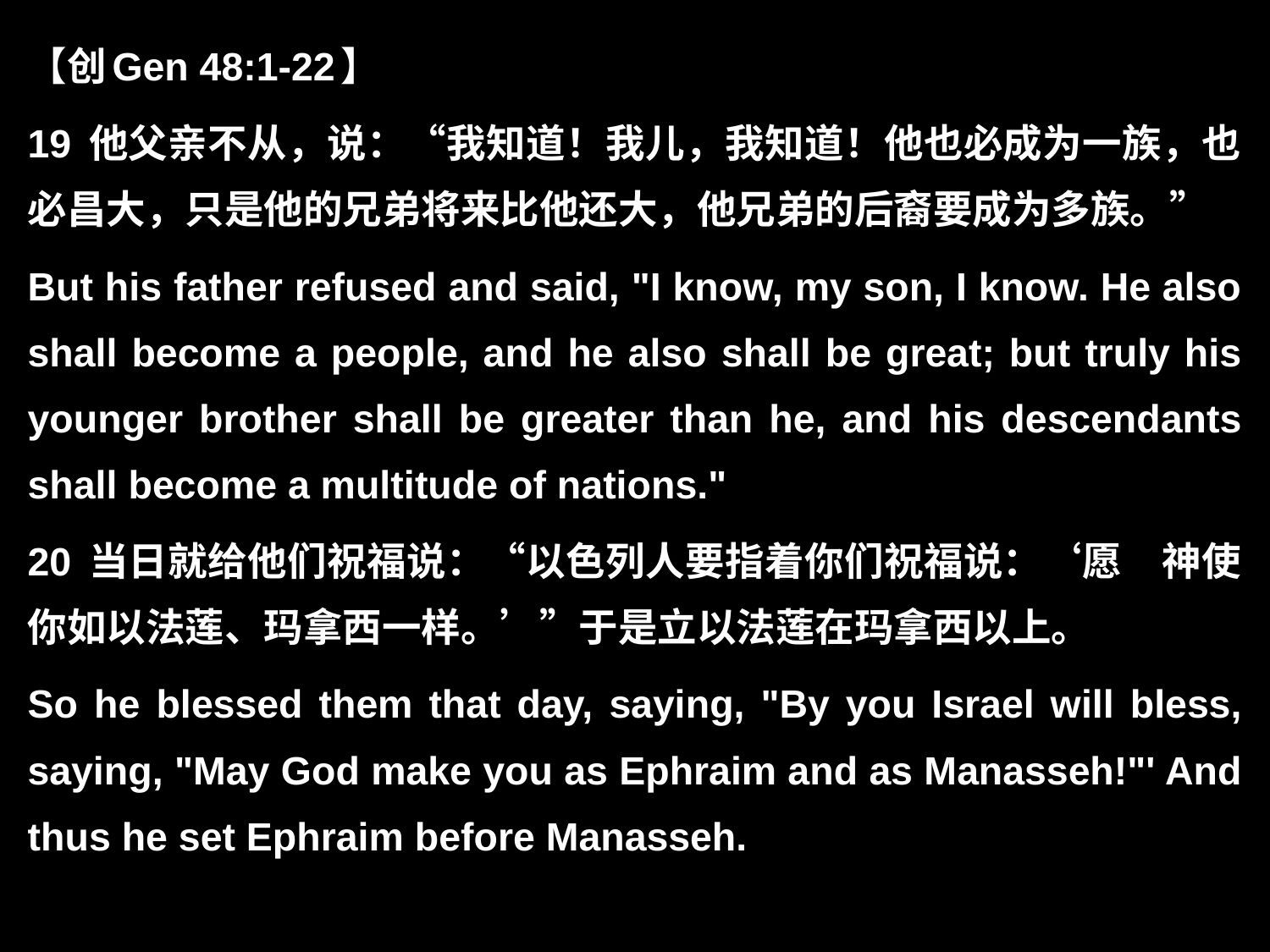

【创Gen 48:1-22】
19 他父亲不从，说：“我知道！我儿，我知道！他也必成为一族，也必昌大，只是他的兄弟将来比他还大，他兄弟的后裔要成为多族。”
But his father refused and said, "I know, my son, I know. He also shall become a people, and he also shall be great; but truly his younger brother shall be greater than he, and his descendants shall become a multitude of nations."
20 当日就给他们祝福说：“以色列人要指着你们祝福说：‘愿　神使你如以法莲、玛拿西一样。’”于是立以法莲在玛拿西以上。
So he blessed them that day, saying, "By you Israel will bless, saying, "May God make you as Ephraim and as Manasseh!"' And thus he set Ephraim before Manasseh.